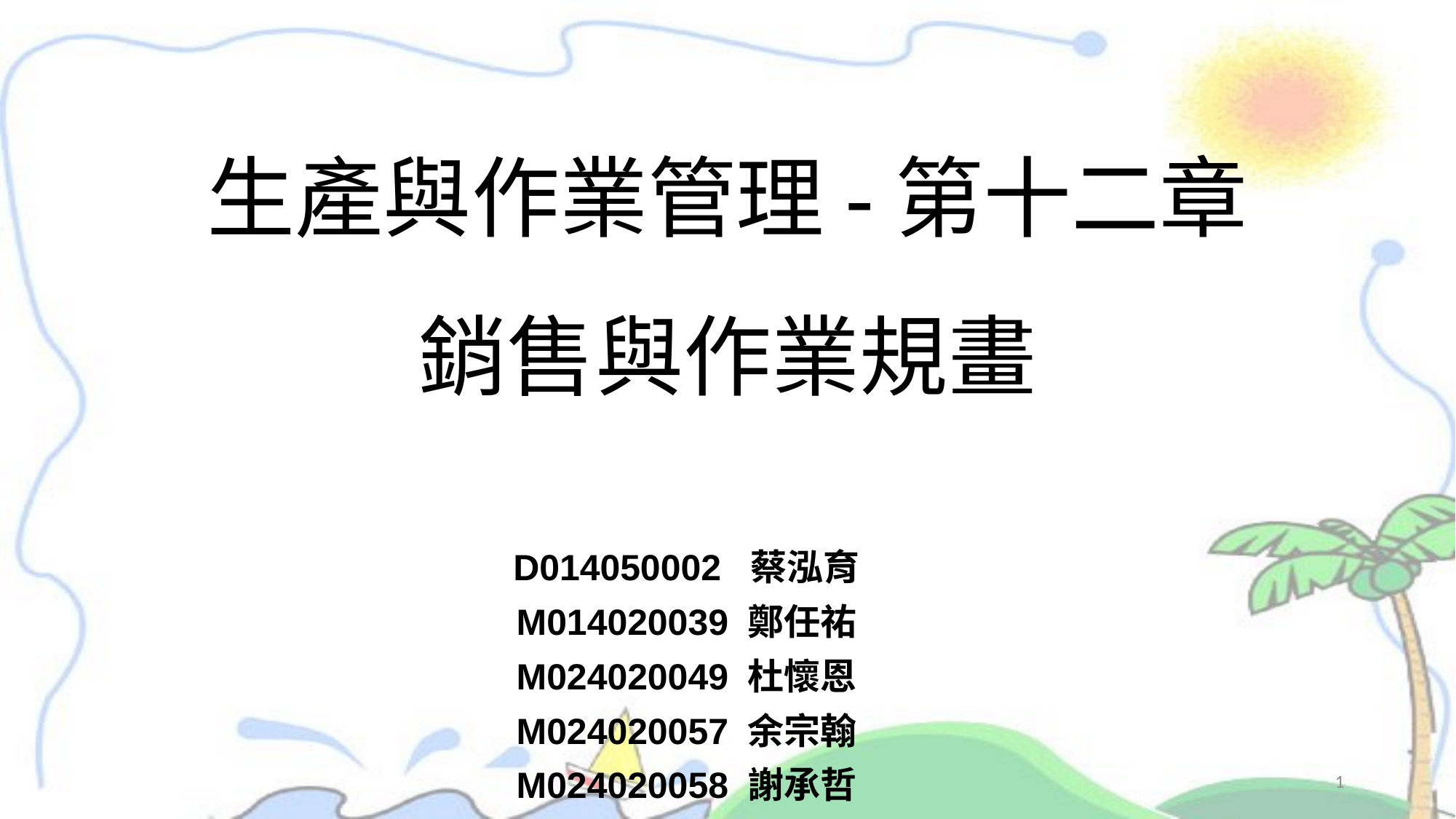

# 生產與作業管理-第十二章 銷售與作業規畫
D014050002  蔡泓育
M014020039 鄭任祐
M024020049 杜懷恩
M024020057 余宗翰
M024020058 謝承哲
1